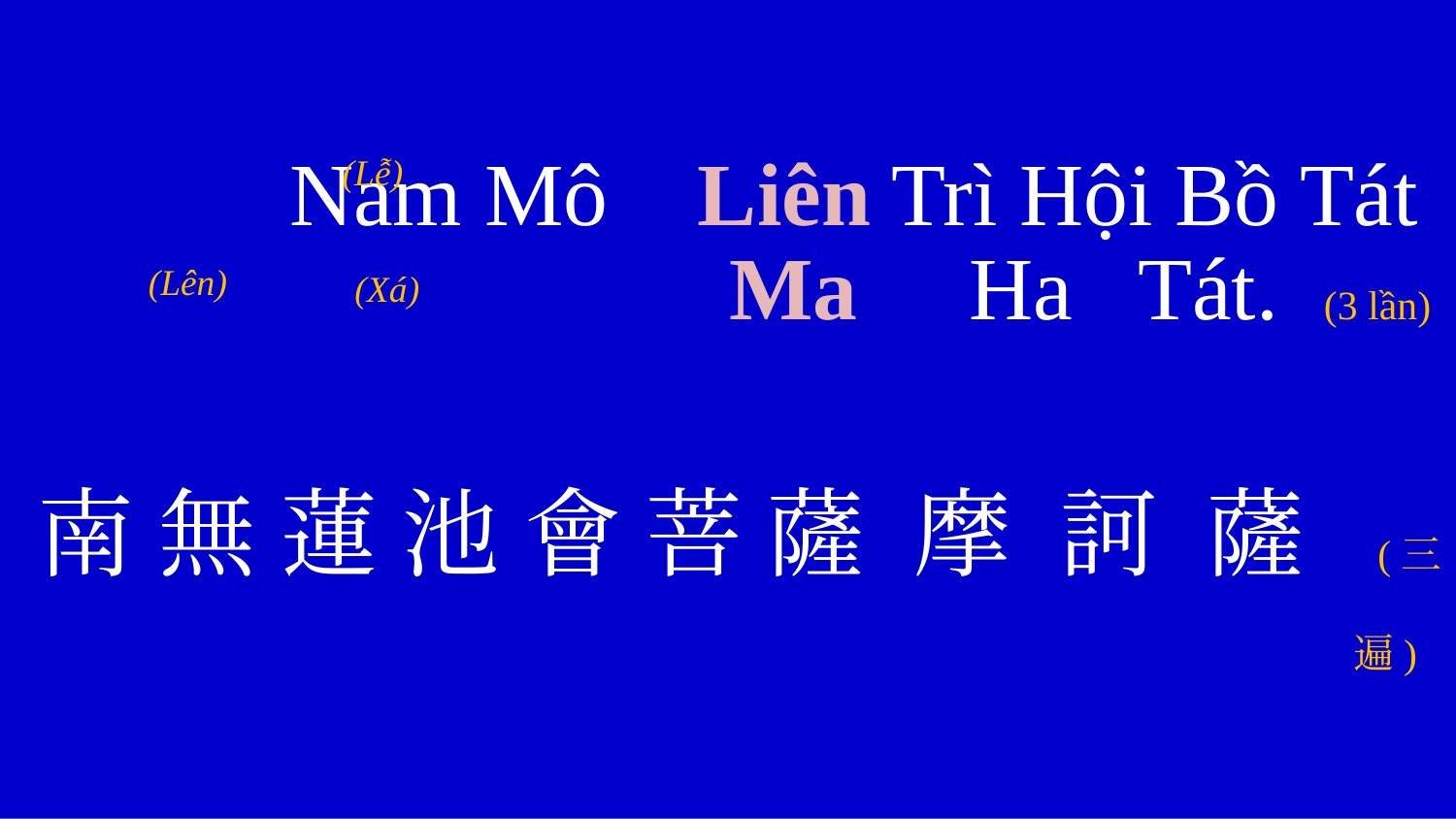

Nam Mô    Liên Trì Hội Bồ Tát
Ma     Ha   Tát.  (3 lần)

南 無 蓮 池 會 菩 薩  摩  訶  薩  (三遍)

(Lễ)
(Lên)
 (Xá)